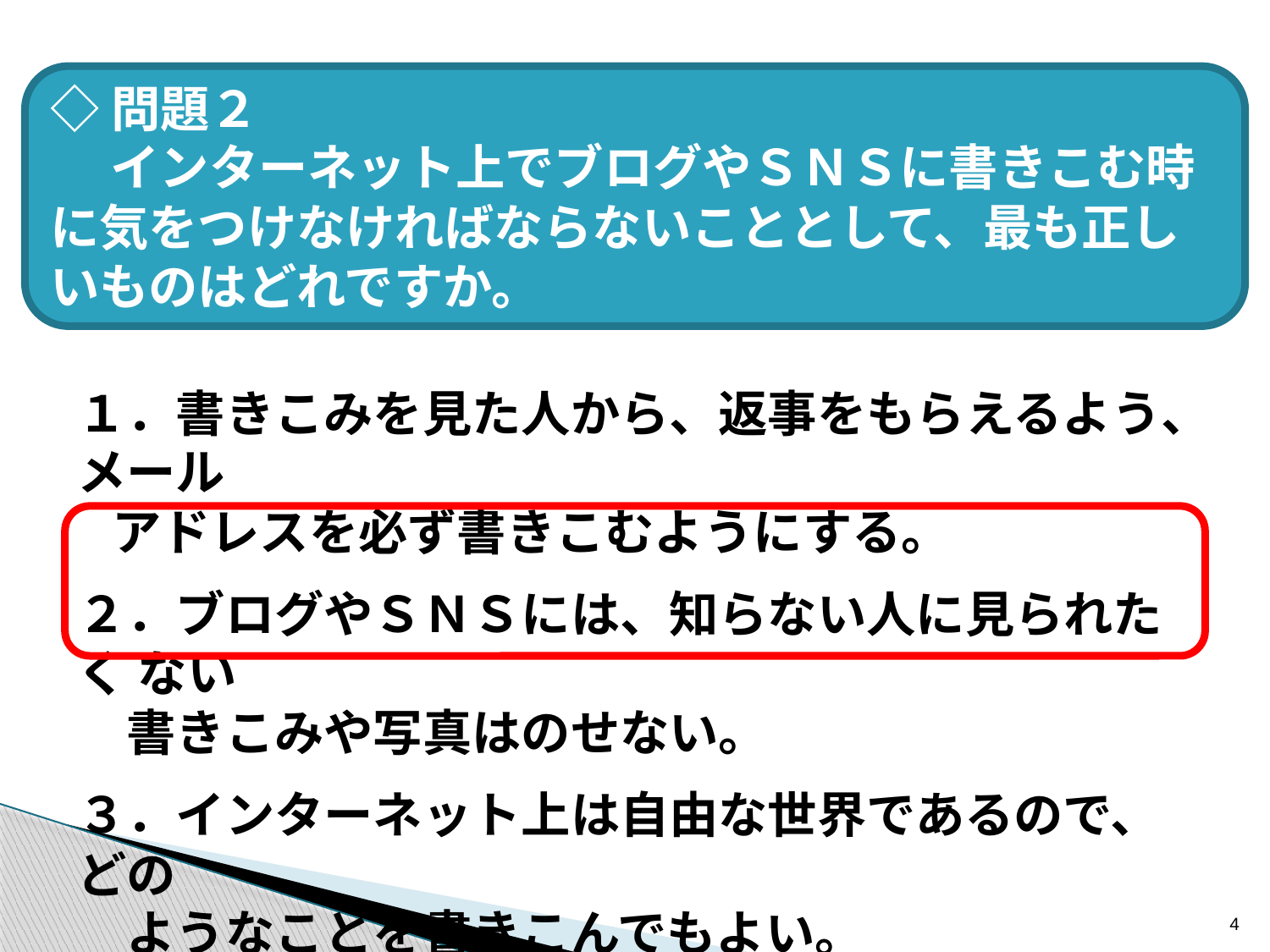

◇問題２
　 インターネット上でブログやＳＮＳに書きこむ時に気をつけなければならないこととして、最も正しいものはどれですか。
１．書きこみを見た人から、返事をもらえるよう、メール
  アドレスを必ず書きこむようにする。

２．ブログやＳＮＳには、知らない人に見られたく ない
　書きこみや写真はのせない。

３．インターネット上は自由な世界であるので、どの
　ようなことを書きこんでもよい。

4